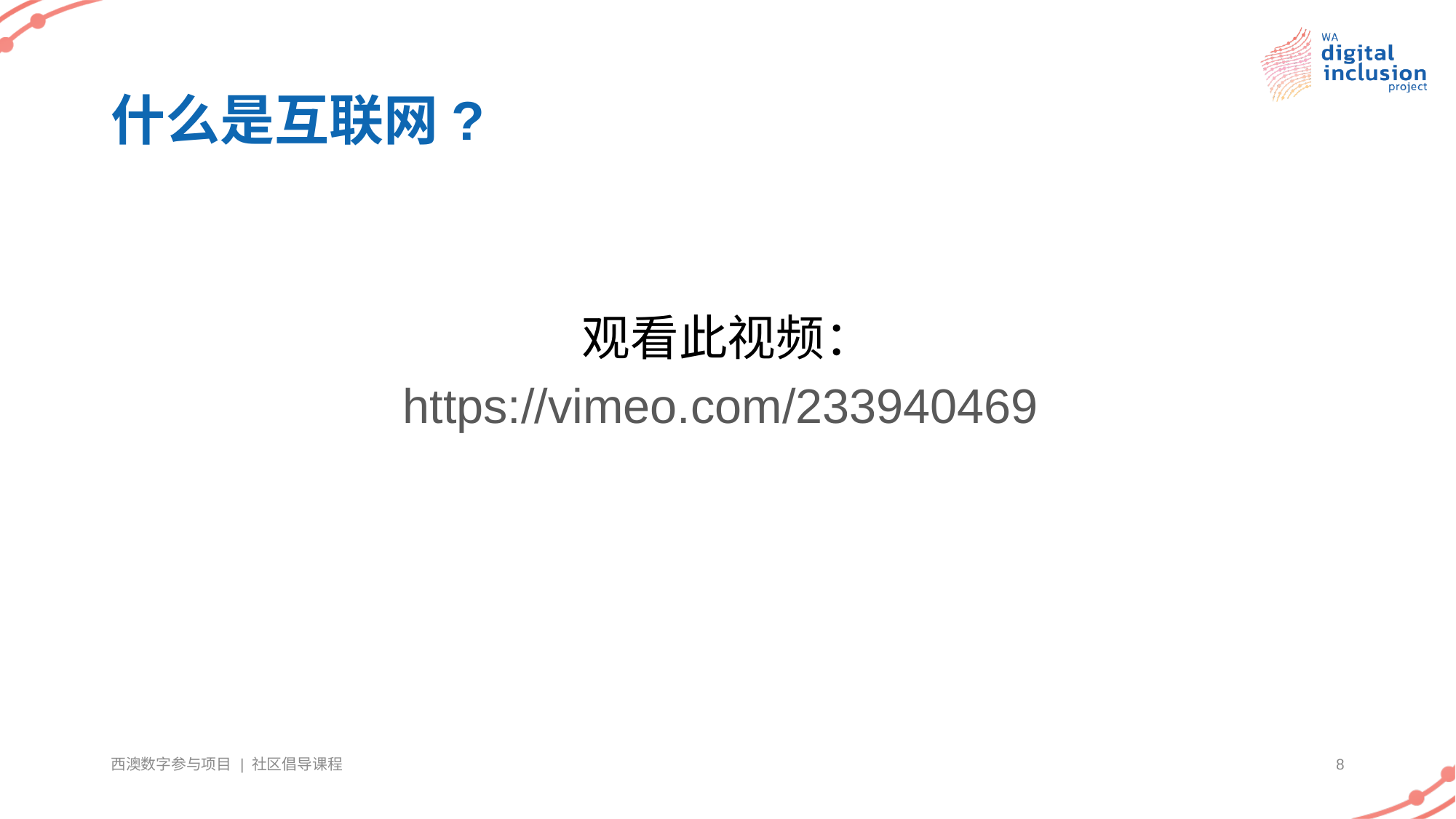

# 什么是互联网?
观看此视频：
https://vimeo.com/233940469
西澳数字参与项目 | 社区倡导课程
8